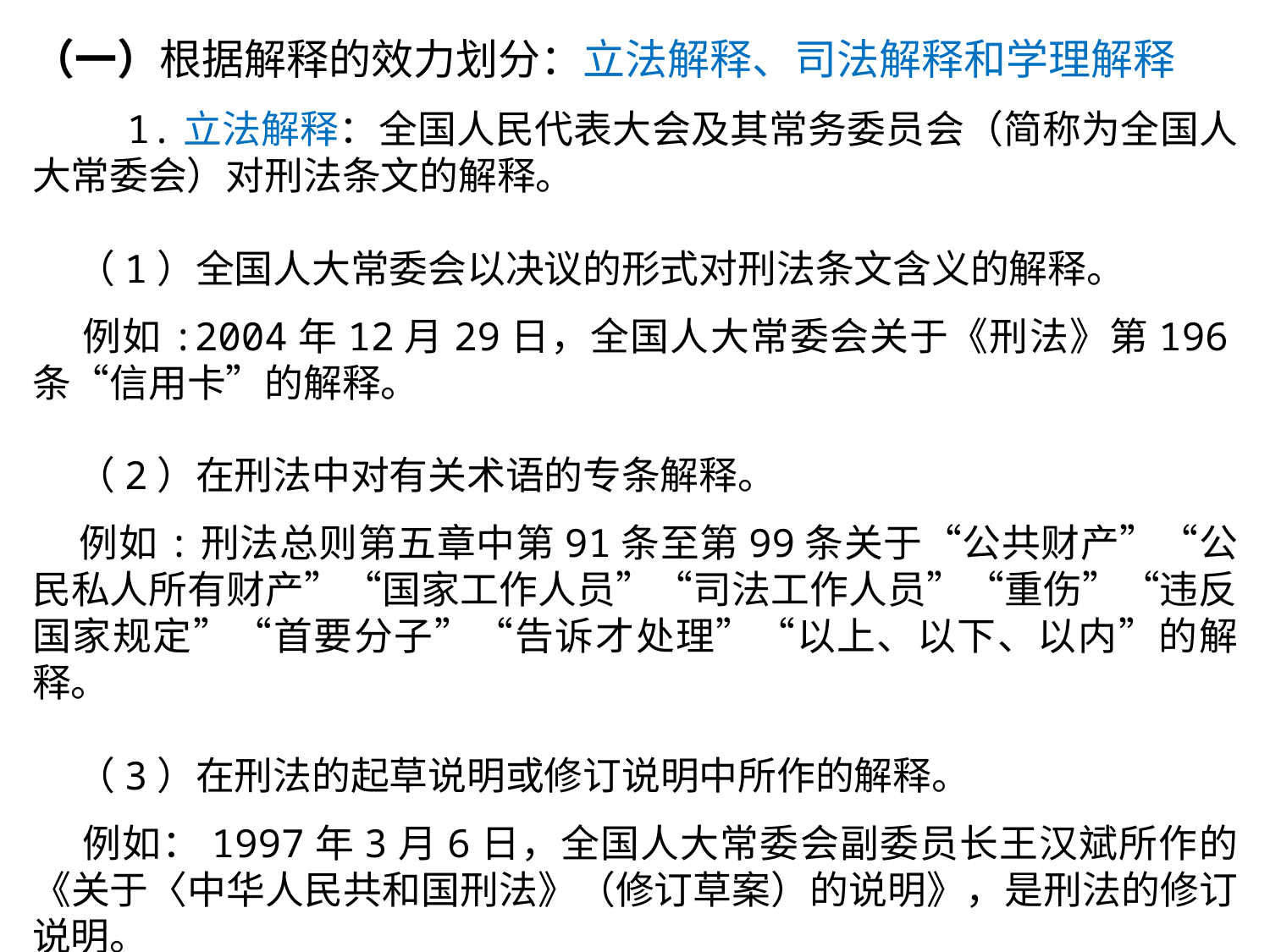

（一）根据解释的效力划分：立法解释、司法解释和学理解释

    1.立法解释：全国人民代表大会及其常务委员会（简称为全国人大常委会）对刑法条文的解释。

    （1）全国人大常委会以决议的形式对刑法条文含义的解释。

    例如:2004年12月29日，全国人大常委会关于《刑法》第196条“信用卡”的解释。

    （2）在刑法中对有关术语的专条解释。

    例如:刑法总则第五章中第91条至第99条关于“公共财产”“公民私人所有财产”“国家工作人员”“司法工作人员”“重伤”“违反国家规定”“首要分子”“告诉才处理”“以上、以下、以内”的解释。

    （3）在刑法的起草说明或修订说明中所作的解释。

    例如：1997年3月6日，全国人大常委会副委员长王汉斌所作的《关于〈中华人民共和国刑法》（修订草案）的说明》，是刑法的修订说明。